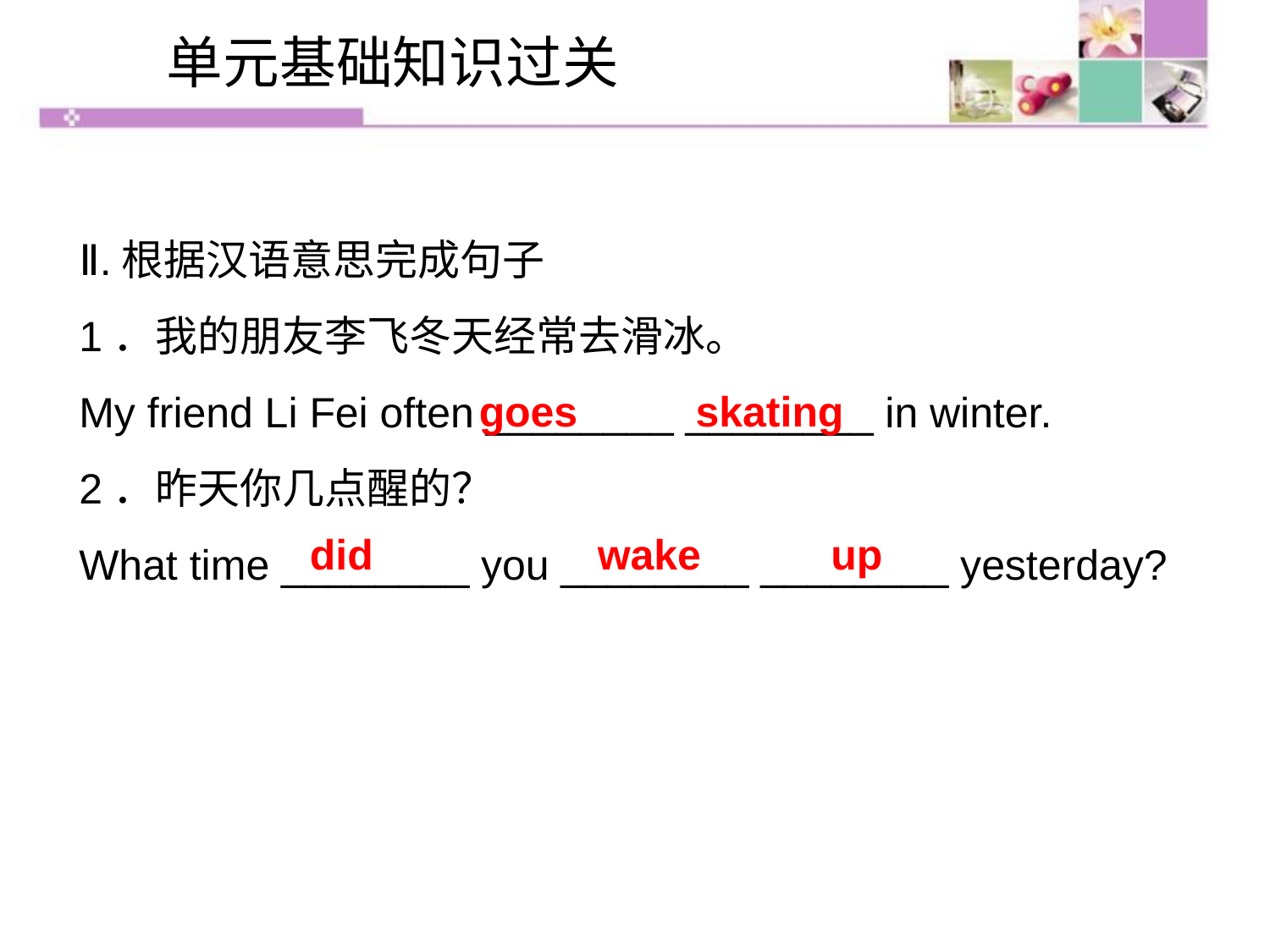

单元基础知识过关
Ⅱ.根据汉语意思完成句子
1．我的朋友李飞冬天经常去滑冰。
My friend Li Fei often ________ ________ in winter.
2．昨天你几点醒的？
What time ________ you ________ ________ yesterday?
goes          skating
did                   wake           up